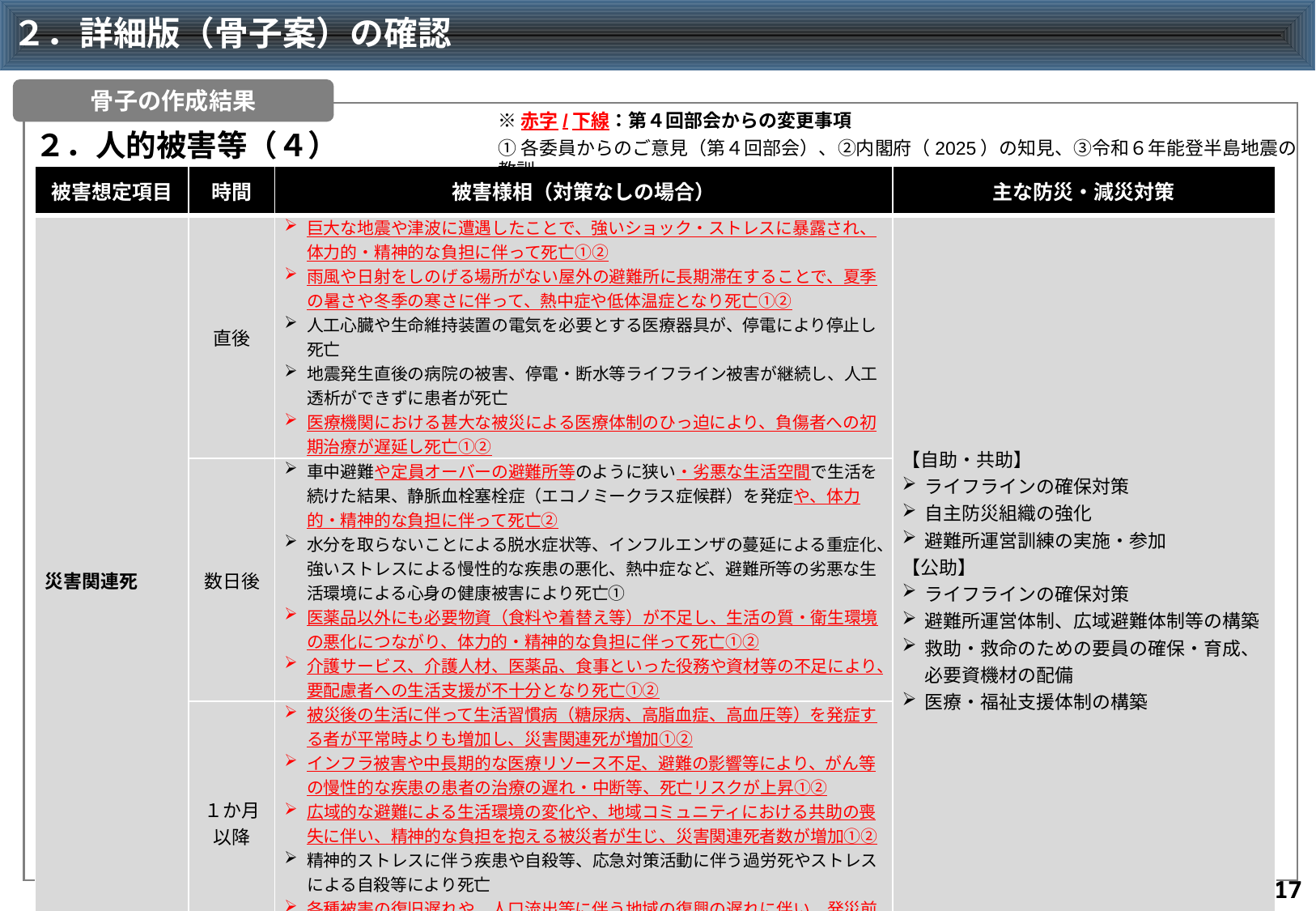

# ２．詳細版（骨子案）の確認
骨子の作成結果
※赤字/下線：第４回部会からの変更事項
２．人的被害等（４）
①各委員からのご意見（第４回部会）、②内閣府（2025）の知見、③令和６年能登半島地震の教訓
| 被害想定項目 | 時間 | 被害様相（対策なしの場合） | 主な防災・減災対策 |
| --- | --- | --- | --- |
| 災害関連死 | 直後 | 巨大な地震や津波に遭遇したことで、強いショック・ストレスに暴露され、体力的・精神的な負担に伴って死亡①② 雨風や日射をしのげる場所がない屋外の避難所に長期滞在することで、夏季の暑さや冬季の寒さに伴って、熱中症や低体温症となり死亡①② 人工心臓や生命維持装置の電気を必要とする医療器具が、停電により停止し死亡 地震発生直後の病院の被害、停電・断水等ライフライン被害が継続し、人工透析ができずに患者が死亡 医療機関における甚大な被災による医療体制のひっ迫により、負傷者への初期治療が遅延し死亡①② | 【自助・共助】 ライフラインの確保対策 自主防災組織の強化 避難所運営訓練の実施・参加 【公助】 ライフラインの確保対策 避難所運営体制、広域避難体制等の構築 救助・救命のための要員の確保・育成、必要資機材の配備 医療・福祉支援体制の構築 |
|  | 数日後 | 車中避難や定員オーバーの避難所等のように狭い・劣悪な生活空間で生活を続けた結果、静脈血栓塞栓症（エコノミークラス症候群）を発症や、体力的・精神的な負担に伴って死亡② 水分を取らないことによる脱水症状等、インフルエンザの蔓延による重症化、強いストレスによる慢性的な疾患の悪化、熱中症など、避難所等の劣悪な生活環境による心身の健康被害により死亡① 医薬品以外にも必要物資（食料や着替え等）が不足し、生活の質・衛生環境の悪化につながり、体力的・精神的な負担に伴って死亡①② 介護サービス、介護人材、医薬品、食事といった役務や資材等の不足により、要配慮者への生活支援が不十分となり死亡①② |  |
|  | １か月以降 | 被災後の生活に伴って生活習慣病（糖尿病、高脂血症、高血圧等）を発症する者が平常時よりも増加し、災害関連死が増加①② インフラ被害や中長期的な医療リソース不足、避難の影響等により、がん等の慢性的な疾患の患者の治療の遅れ・中断等、死亡リスクが上昇①② 広域的な避難による生活環境の変化や、地域コミュニティにおける共助の喪失に伴い、精神的な負担を抱える被災者が生じ、災害関連死者数が増加①② 精神的ストレスに伴う疾患や自殺等、応急対策活動に伴う過労死やストレスによる自殺等により死亡 各種被害の復旧遅れや、人口流出等に伴う地域の復興の遅れに伴い、発災前の生活環境に戻れる時期が遅れ、災害関連死の発生が長期化①② |  |
17